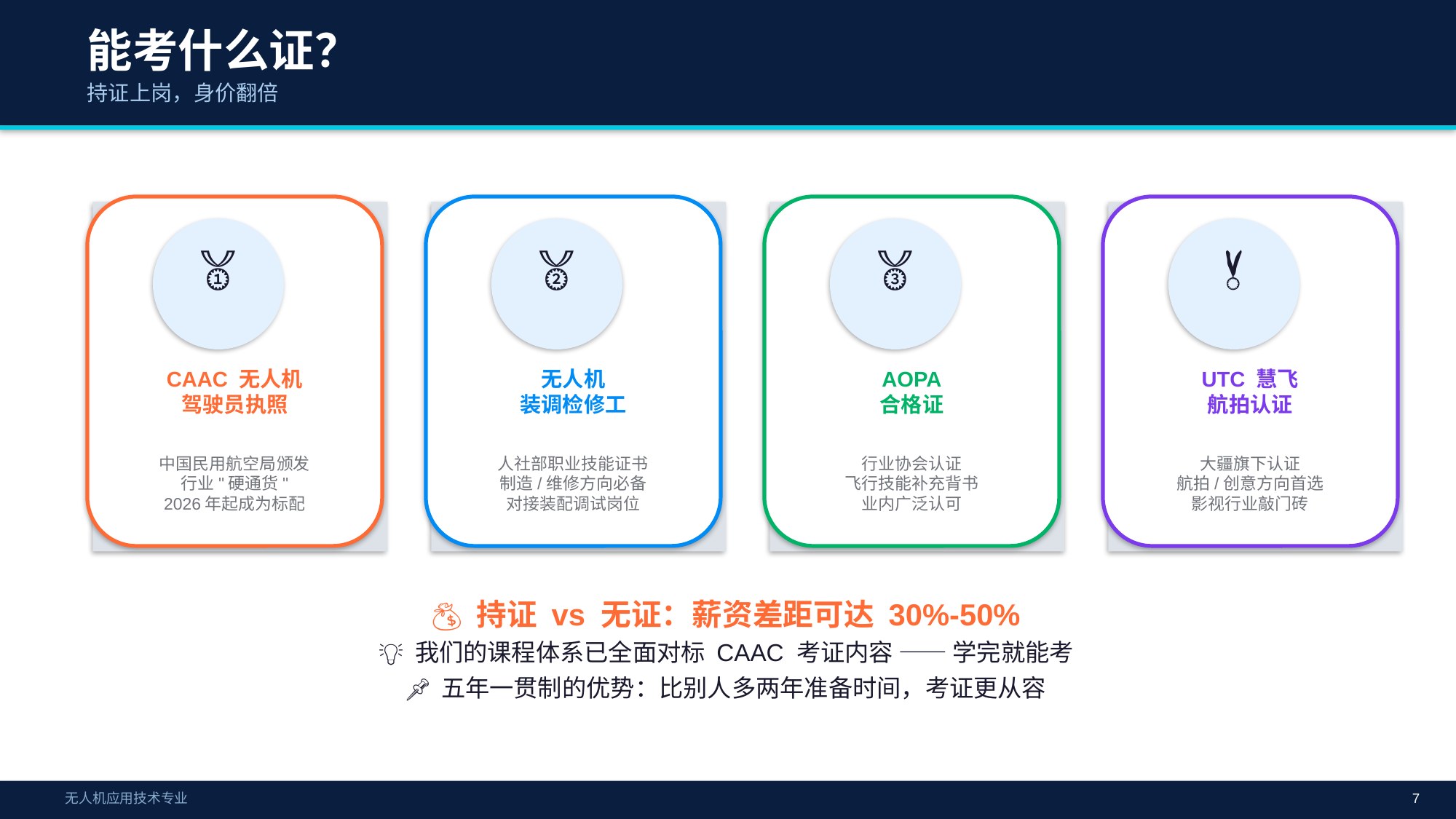

能考什么证？
持证上岗，身价翻倍

🥇
🥈
🥉
🏅
CAAC 无人机
驾驶员执照
无人机
装调检修工
AOPA
合格证
UTC 慧飞
航拍认证
中国民用航空局颁发
行业"硬通货"
2026年起成为标配
人社部职业技能证书
制造/维修方向必备
对接装配调试岗位
行业协会认证
飞行技能补充背书
业内广泛认可
大疆旗下认证
航拍/创意方向首选
影视行业敲门砖
💰 持证 vs 无证：薪资差距可达 30%-50%
💡 我们的课程体系已全面对标 CAAC 考证内容 —— 学完就能考
📌 五年一贯制的优势：比别人多两年准备时间，考证更从容

无人机应用技术专业
7